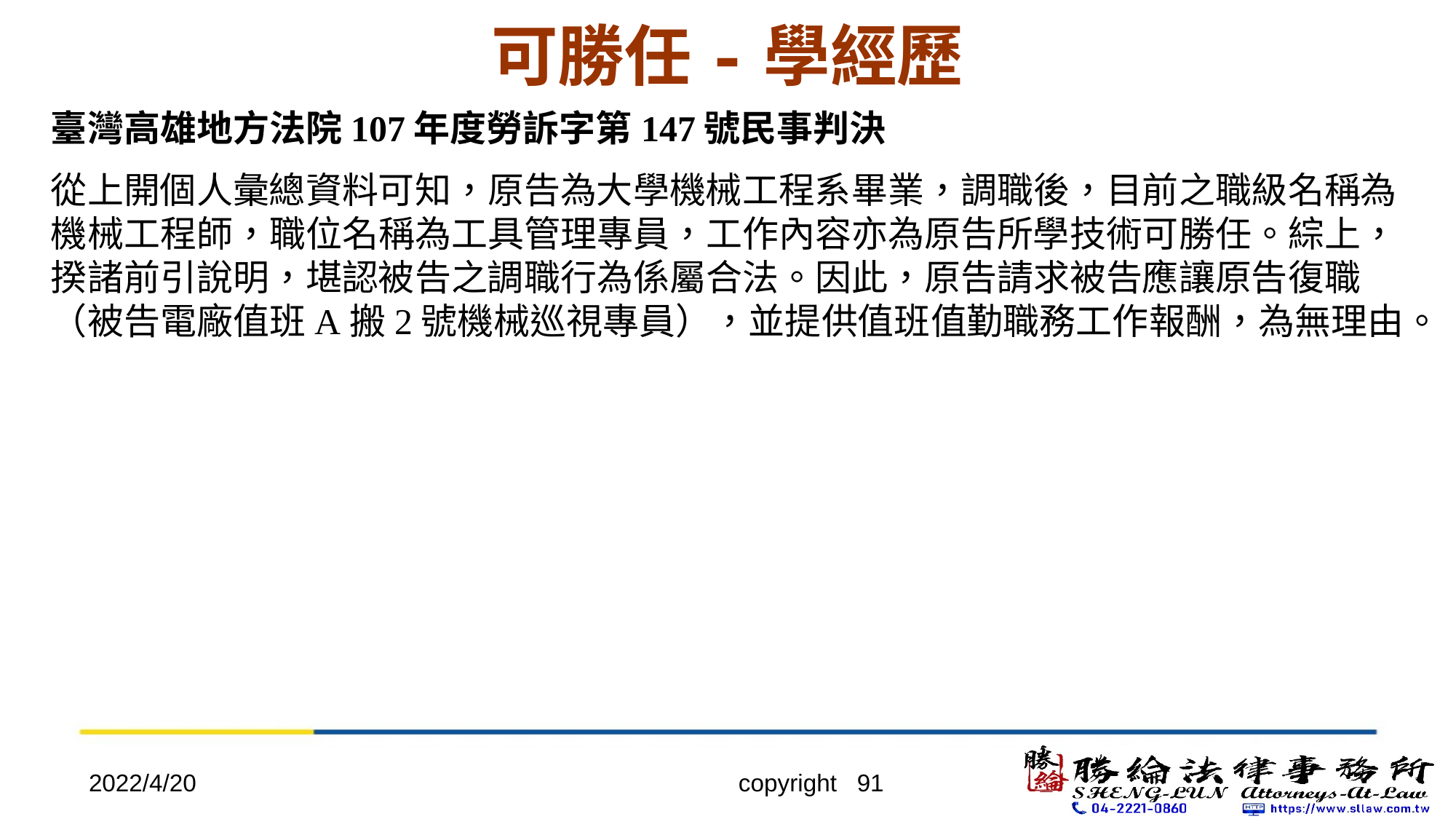

# 可勝任-學經歷
臺灣高雄地方法院107年度勞訴字第147號民事判決

從上開個人彙總資料可知，原告為大學機械工程系畢業，調職後，目前之職級名稱為機械工程師，職位名稱為工具管理專員，工作內容亦為原告所學技術可勝任。綜上，揆諸前引說明，堪認被告之調職行為係屬合法。因此，原告請求被告應讓原告復職（被告電廠值班A搬2號機械巡視專員），並提供值班值勤職務工作報酬，為無理由。
2022/4/20
copyright   91